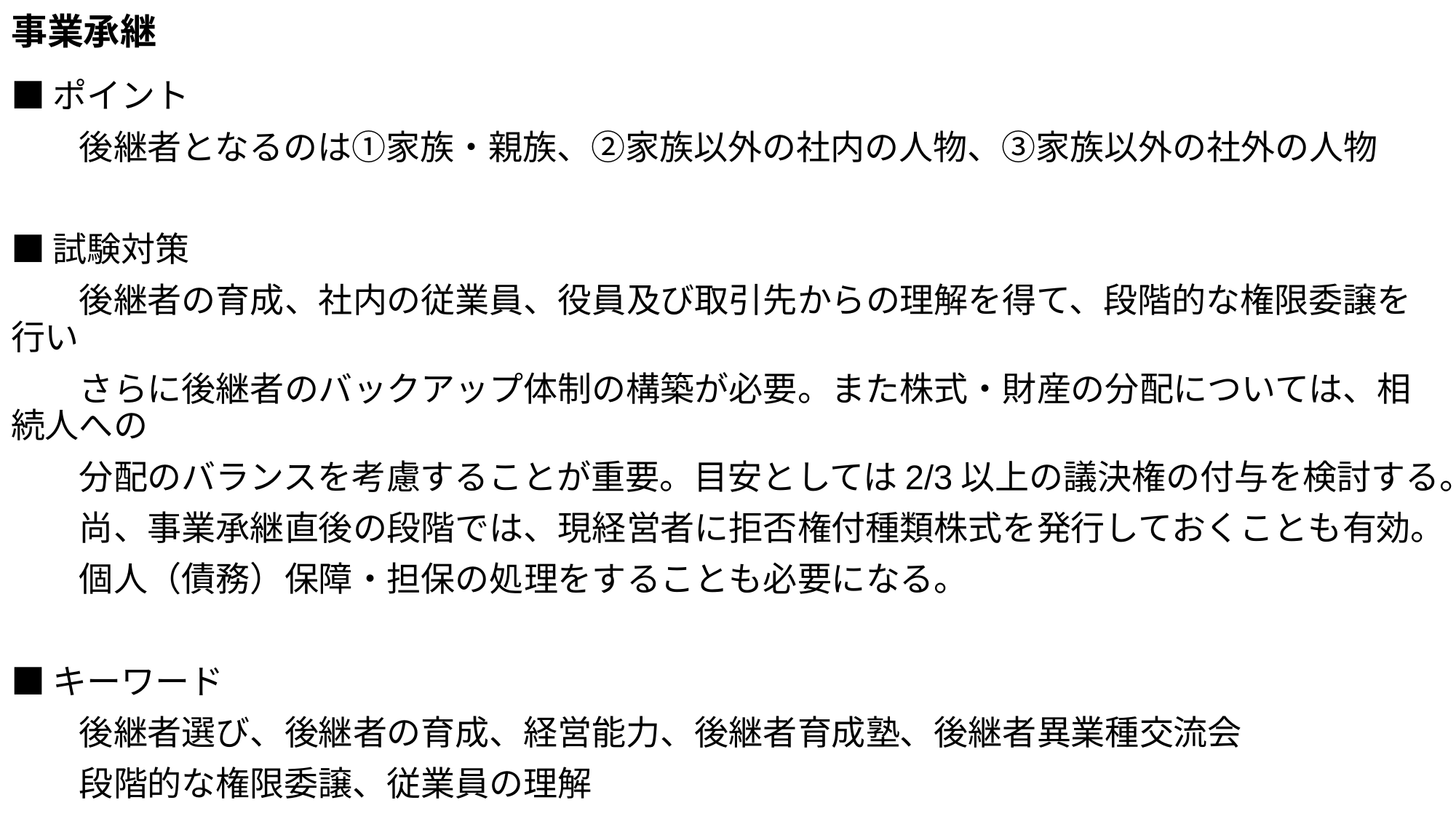

# 事業承継
■ポイント
　　後継者となるのは①家族・親族、②家族以外の社内の人物、③家族以外の社外の人物

■試験対策
　　後継者の育成、社内の従業員、役員及び取引先からの理解を得て、段階的な権限委譲を行い
　　さらに後継者のバックアップ体制の構築が必要。また株式・財産の分配については、相続人への
　　分配のバランスを考慮することが重要。目安としては2/3以上の議決権の付与を検討する。
　　尚、事業承継直後の段階では、現経営者に拒否権付種類株式を発行しておくことも有効。
　　個人（債務）保障・担保の処理をすることも必要になる。

■キーワード
　　後継者選び、後継者の育成、経営能力、後継者育成塾、後継者異業種交流会
　　段階的な権限委譲、従業員の理解